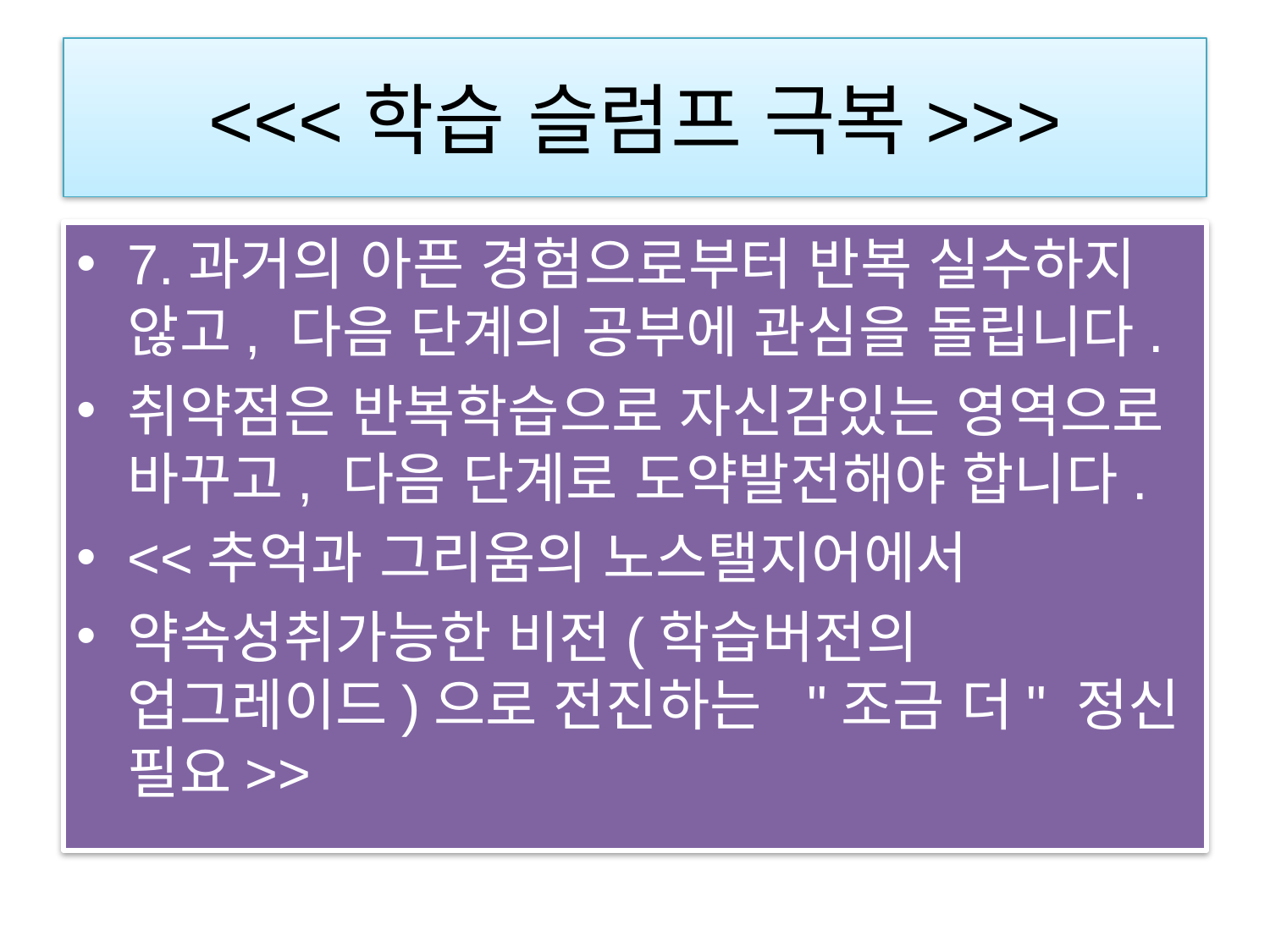

# <<<학습 슬럼프 극복>>>
7.과거의 아픈 경험으로부터 반복 실수하지 않고, 다음 단계의 공부에 관심을 돌립니다.
취약점은 반복학습으로 자신감있는 영역으로 바꾸고, 다음 단계로 도약발전해야 합니다.
<<추억과 그리움의 노스탤지어에서
약속성취가능한 비전(학습버전의 업그레이드)으로 전진하는  "조금 더" 정신 필요>>